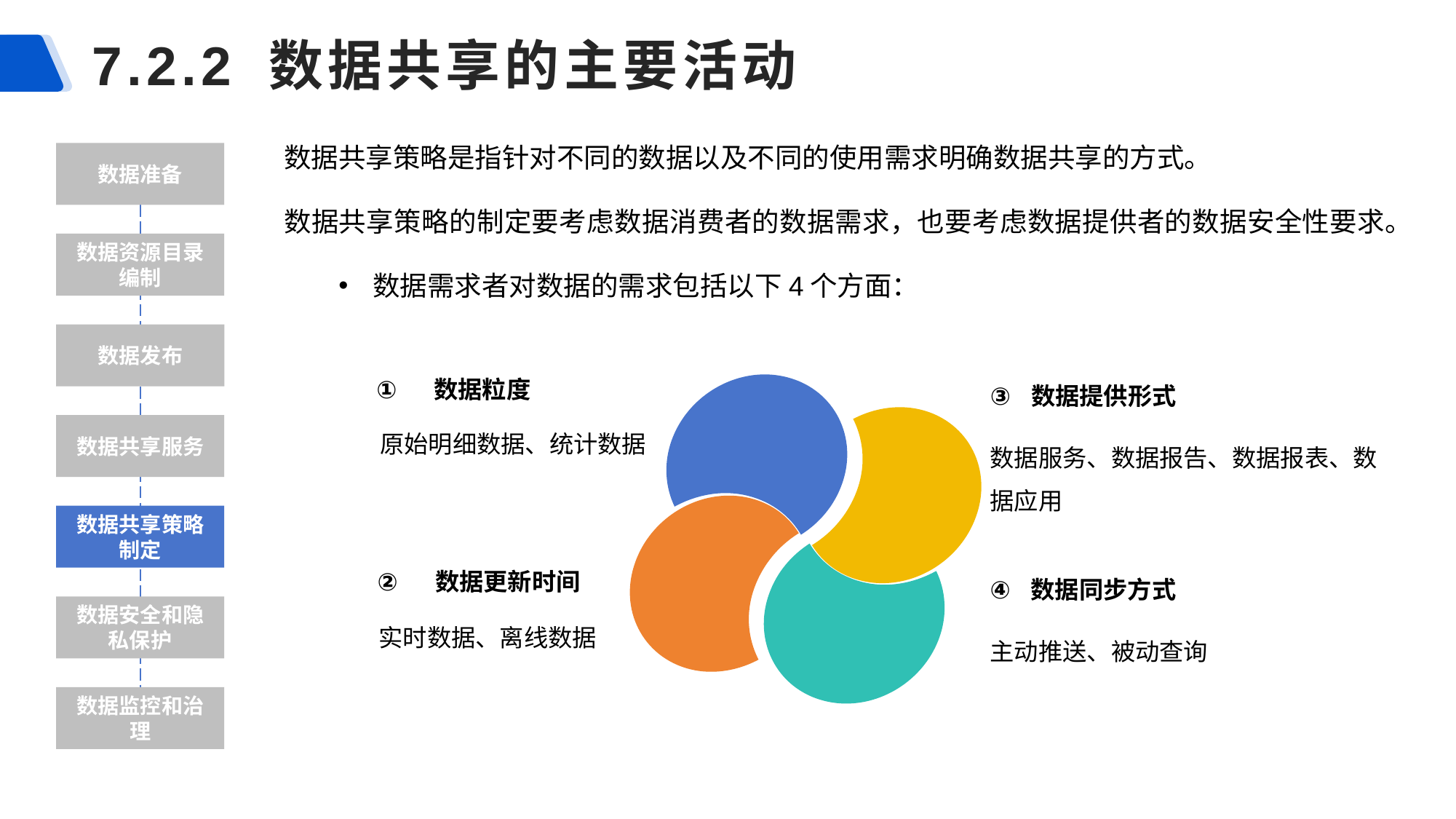

# 7.2.2 数据共享的主要活动
数据共享策略是指针对不同的数据以及不同的使用需求明确数据共享的方式。
数据共享策略的制定要考虑数据消费者的数据需求，也要考虑数据提供者的数据安全性要求。
数据需求者对数据的需求包括以下4个方面：
数据准备
数据资源目录编制
数据发布
  数据粒度

数据提供形式
原始明细数据、统计数据
数据共享服务
数据服务、数据报告、数据报表、数据应用
数据共享策略制定
  数据更新时间
数据同步方式
数据安全和隐私保护
实时数据、离线数据
主动推送、被动查询
数据监控和治理